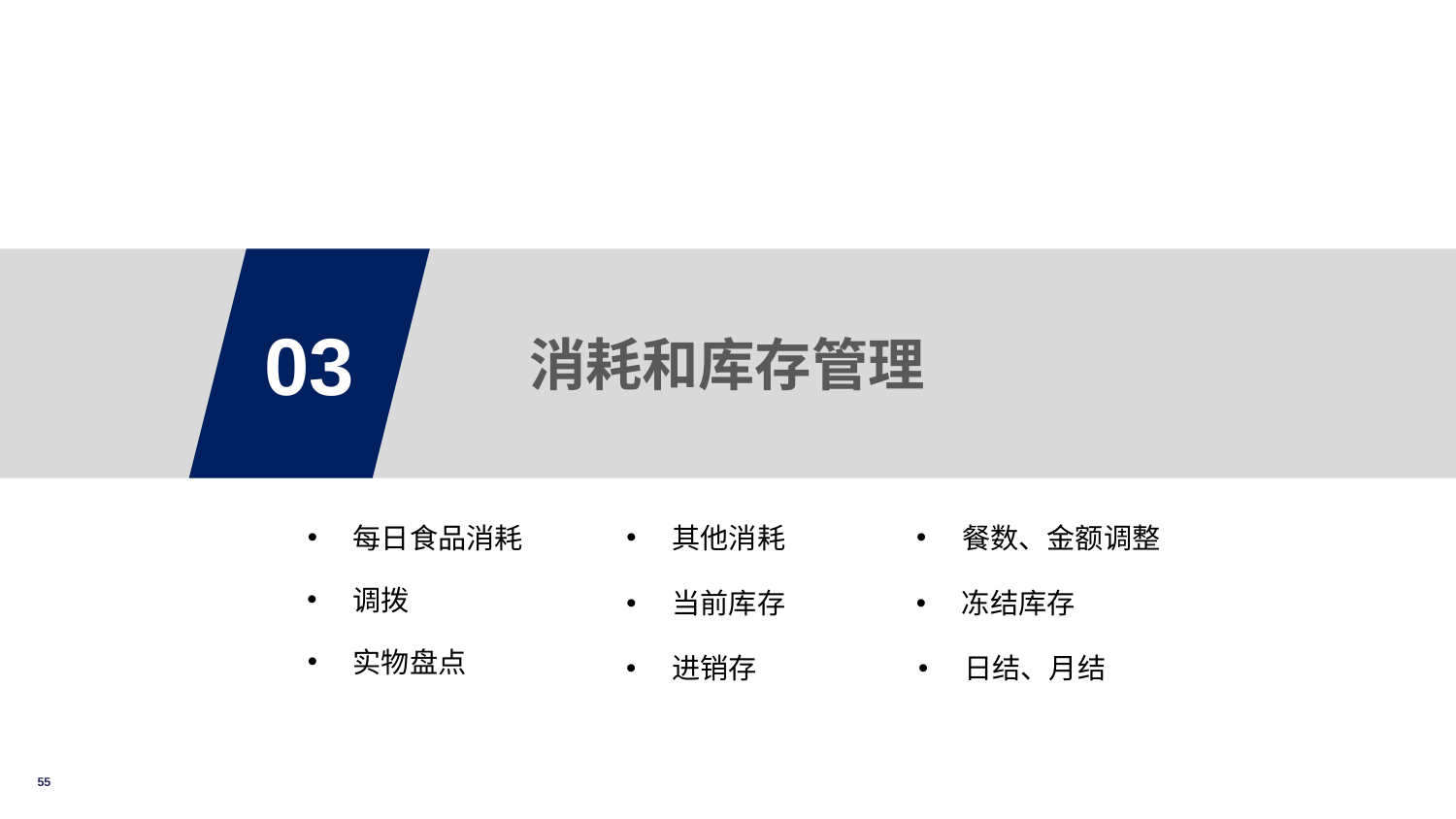

消耗和库存管理
03
每日食品消耗
餐数、金额调整
其他消耗
调拨
冻结库存
当前库存
实物盘点
进销存
日结、月结
55